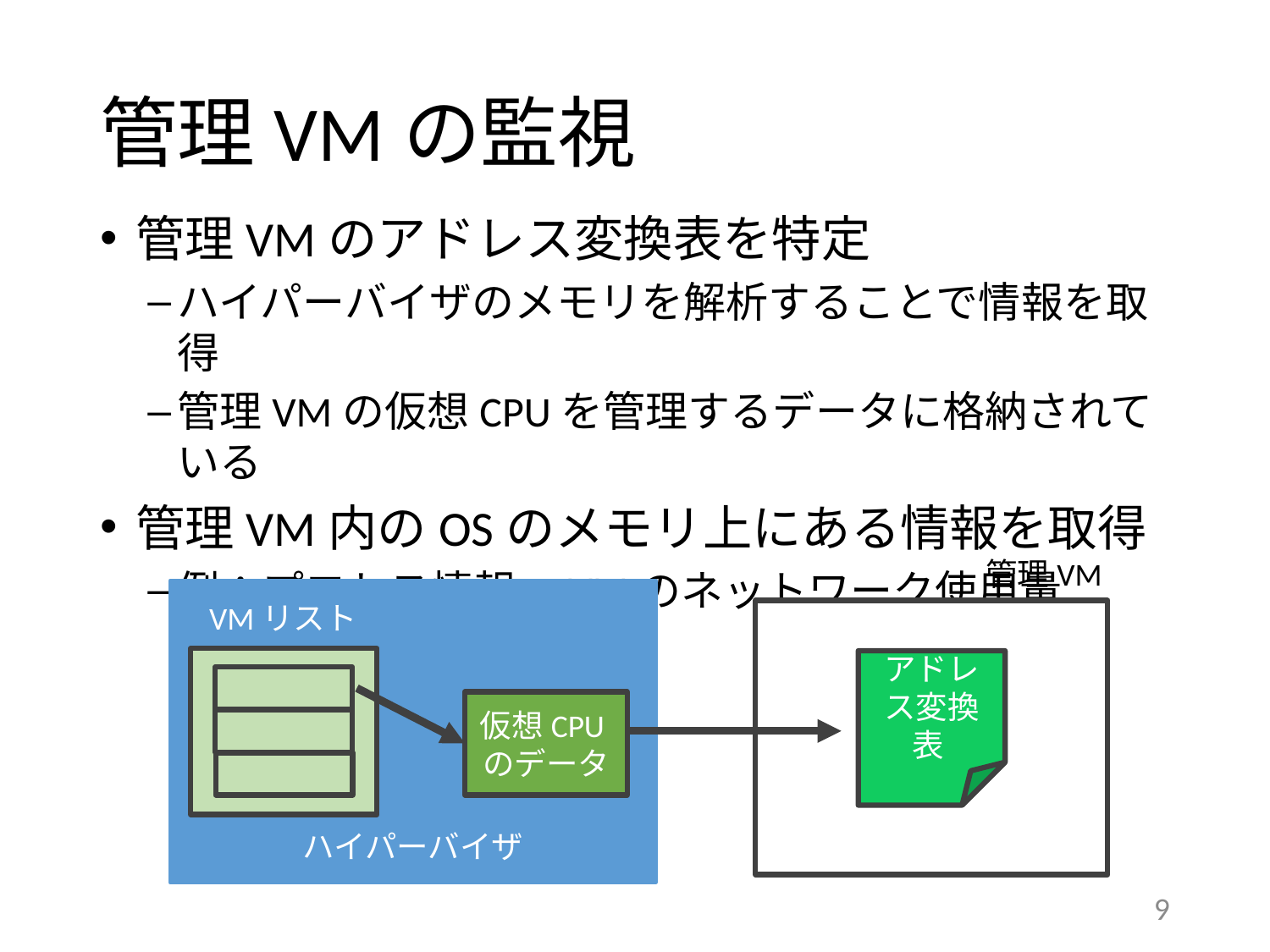

# 管理VMの監視
管理VMのアドレス変換表を特定
ハイパーバイザのメモリを解析することで情報を取得
管理VMの仮想CPUを管理するデータに格納されている
管理VM内のOSのメモリ上にある情報を取得
例：プロセス情報，VMのネットワーク使用量
管理VM

ハイパーバイザ
VMリスト

アドレス変換表
仮想CPUのデータ
9